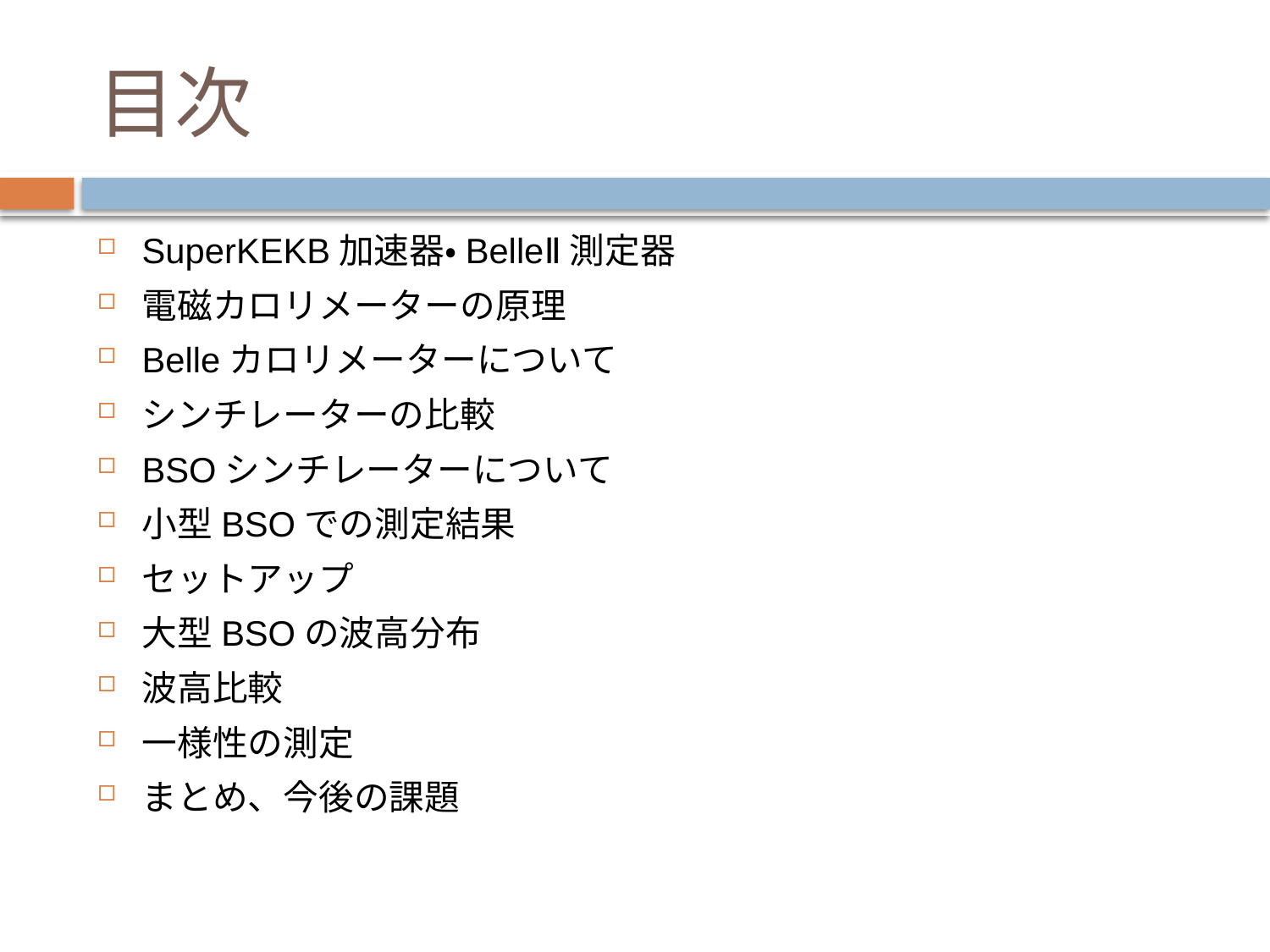

# 目次
SuperKEKB加速器•BelleⅡ測定器
電磁カロリメーターの原理
Belleカロリメーターについて
シンチレーターの比較
BSOシンチレーターについて
小型BSOでの測定結果
セットアップ
大型BSOの波高分布
波高比較
一様性の測定
まとめ、今後の課題